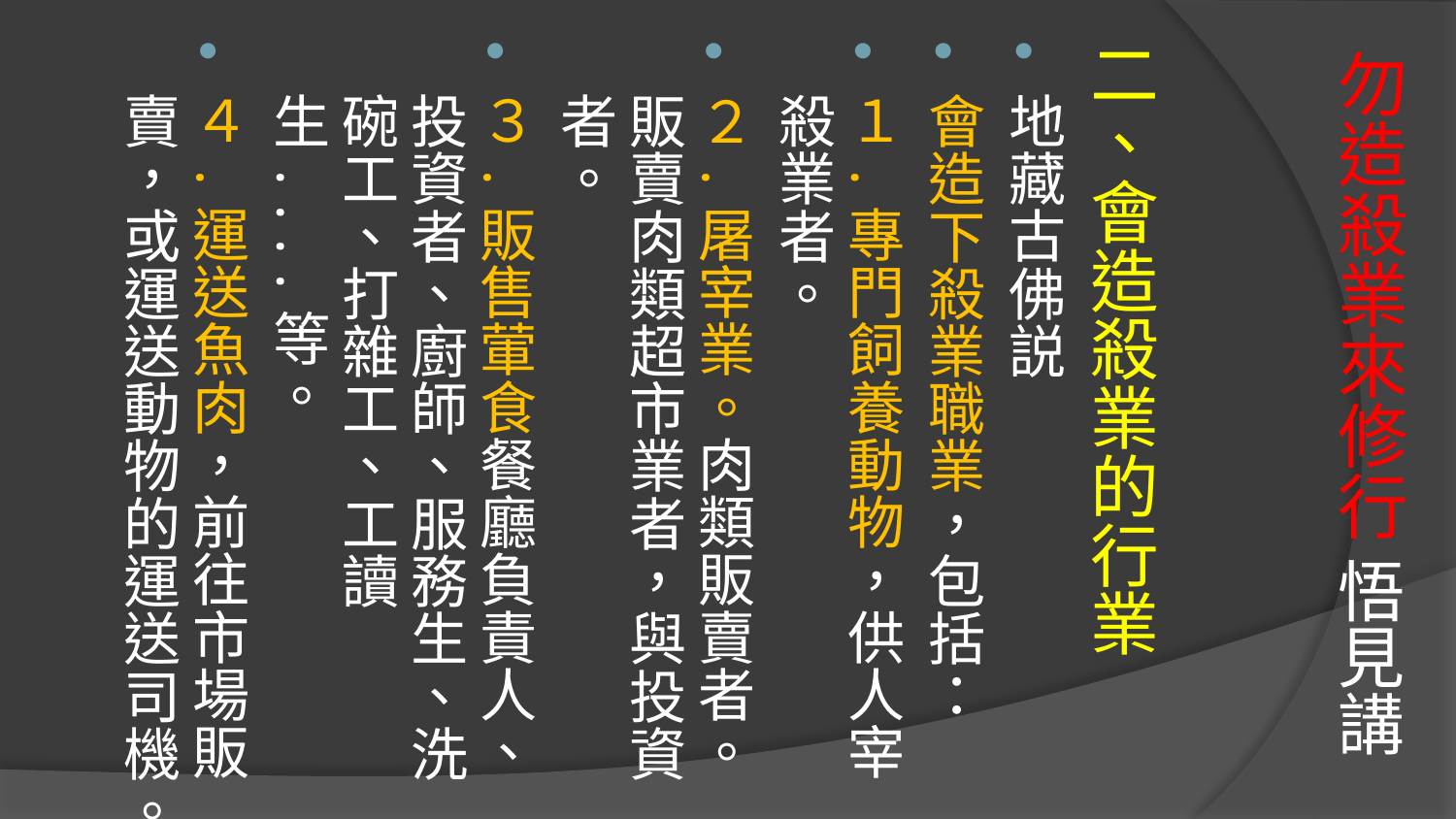

# 勿造殺業來修行 悟見講
二、會造殺業的行業
地藏古佛説
會造下殺業職業，包括：
１.專門飼養動物，供人宰殺業者。
２.屠宰業。肉類販賣者。
販賣肉類超市業者，與投資者。
３.販售葷食餐廳負責人、投資者、廚師、服務生、洗碗工、打雜工、工讀生....等。
４.運送魚肉，前往市場販賣，或運送動物的運送司機。